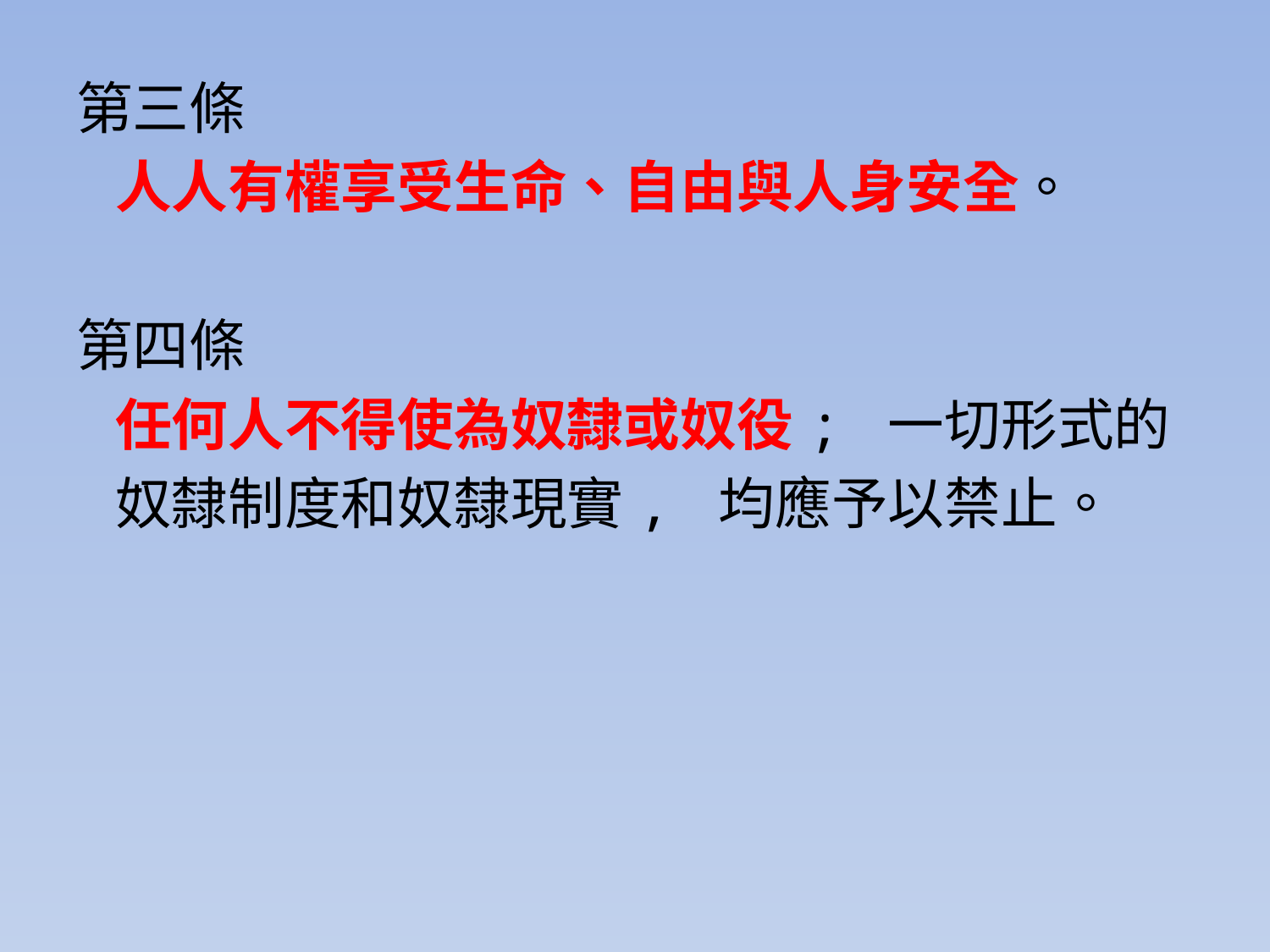

第三條
  人人有權享受生命、自由與人身安全。

第四條
  任何人不得使為奴隸或奴役; 一切形式的
  奴隸制度和奴隸現實, 均應予以禁止。